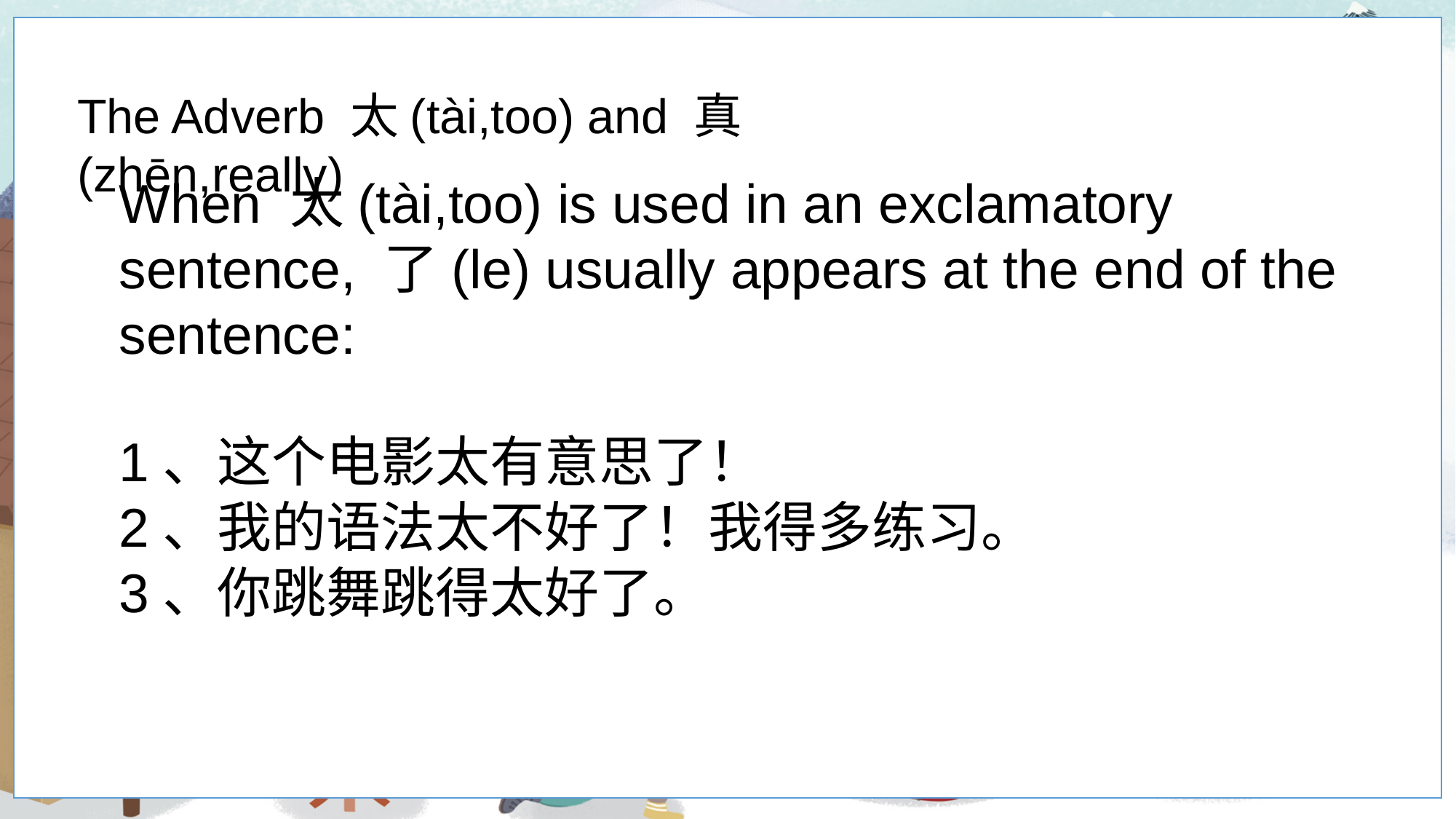

The Adverb 太(tài,too) and 真(zhēn,really)
When 太(tài,too) is used in an exclamatory sentence, 了(le) usually appears at the end of the sentence:
1、这个电影太有意思了！
2、我的语法太不好了！我得多练习。
3、你跳舞跳得太好了。